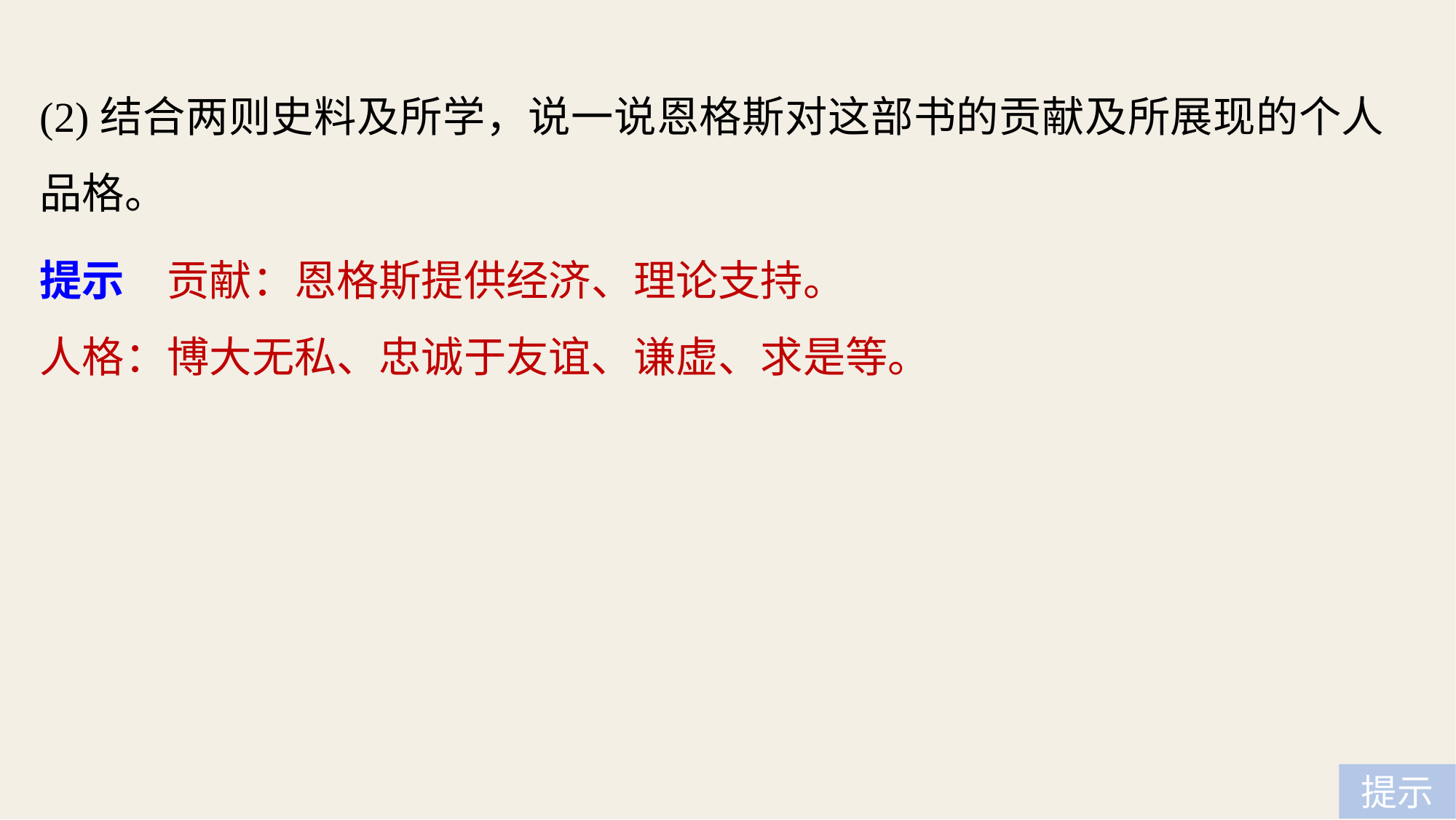

(2)结合两则史料及所学，说一说恩格斯对这部书的贡献及所展现的个人品格。
提示　贡献：恩格斯提供经济、理论支持。
人格：博大无私、忠诚于友谊、谦虚、求是等。
提示